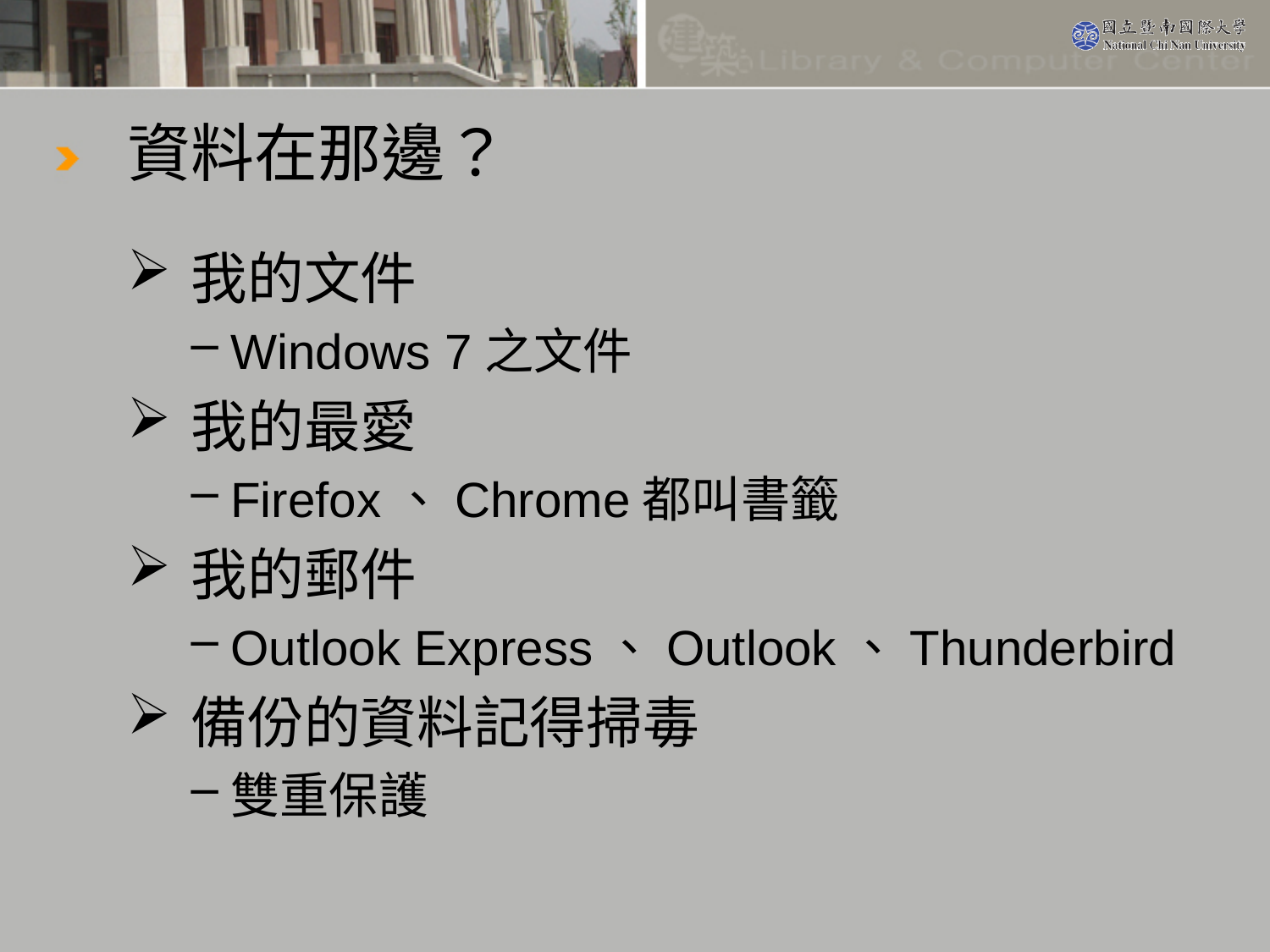

# 資料在那邊？
我的文件
Windows 7之文件
我的最愛
Firefox、Chrome都叫書籤
我的郵件
Outlook Express、Outlook、Thunderbird
備份的資料記得掃毒
雙重保護